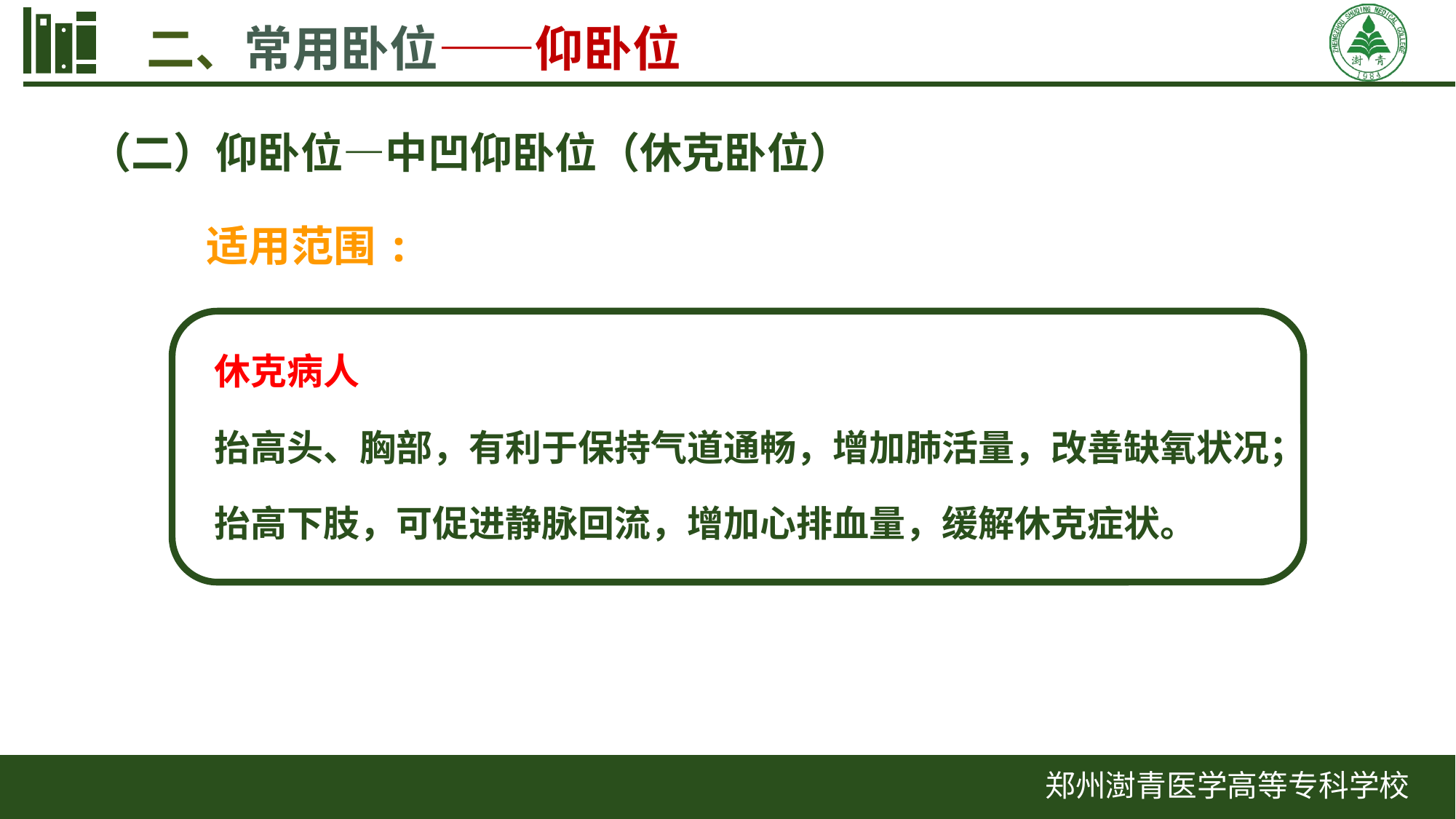

二、常用卧位——仰卧位
（二）仰卧位—中凹仰卧位（休克卧位）
适用范围:

休克病人
抬高头、胸部，有利于保持气道通畅，增加肺活量，改善缺氧状况；
抬高下肢，可促进静脉回流，增加心排血量，缓解休克症状。